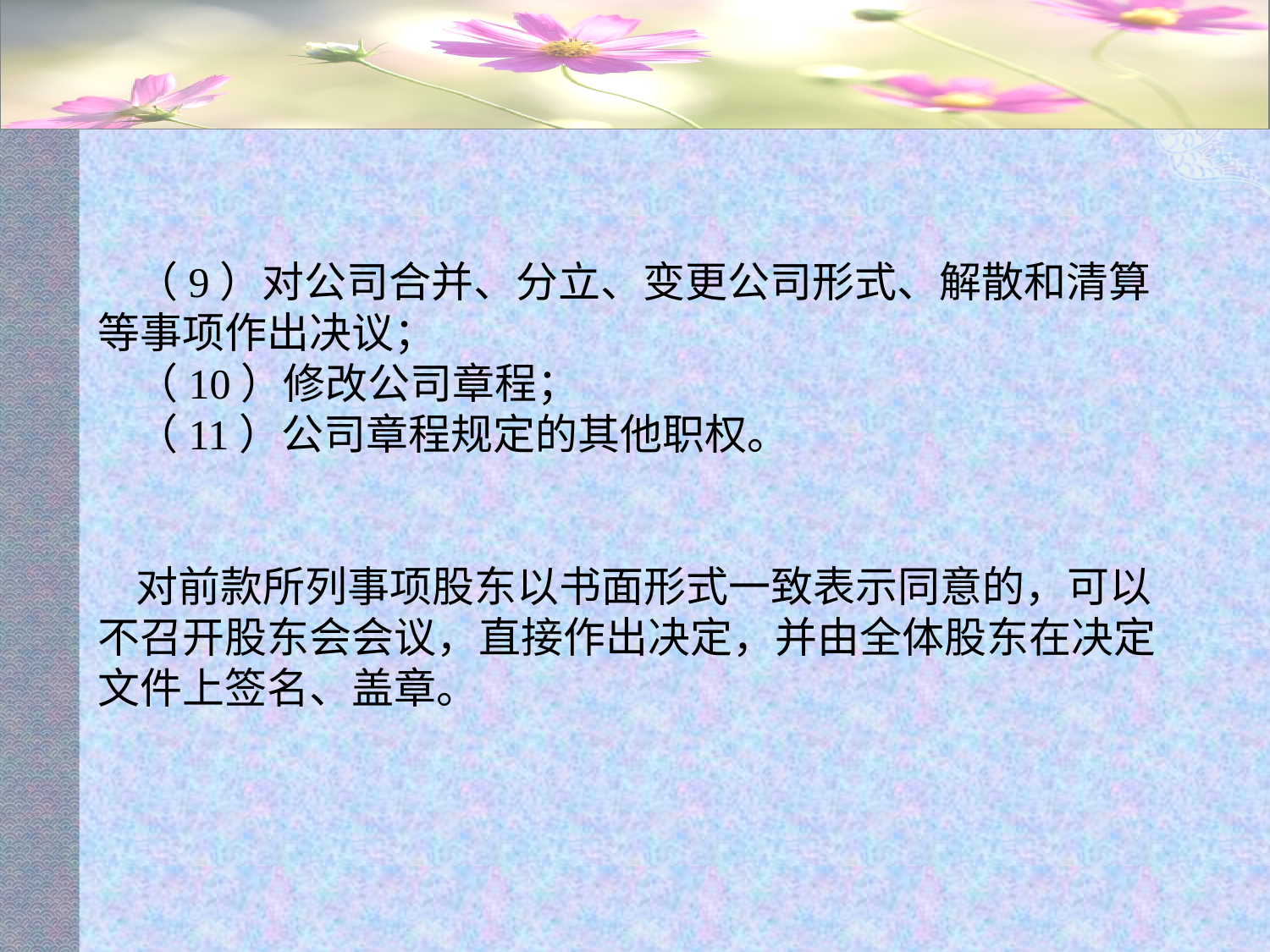

#
（9）对公司合并、分立、变更公司形式、解散和清算等事项作出决议；
（10）修改公司章程；
（11）公司章程规定的其他职权。

对前款所列事项股东以书面形式一致表示同意的，可以不召开股东会会议，直接作出决定，并由全体股东在决定文件上签名、盖章。